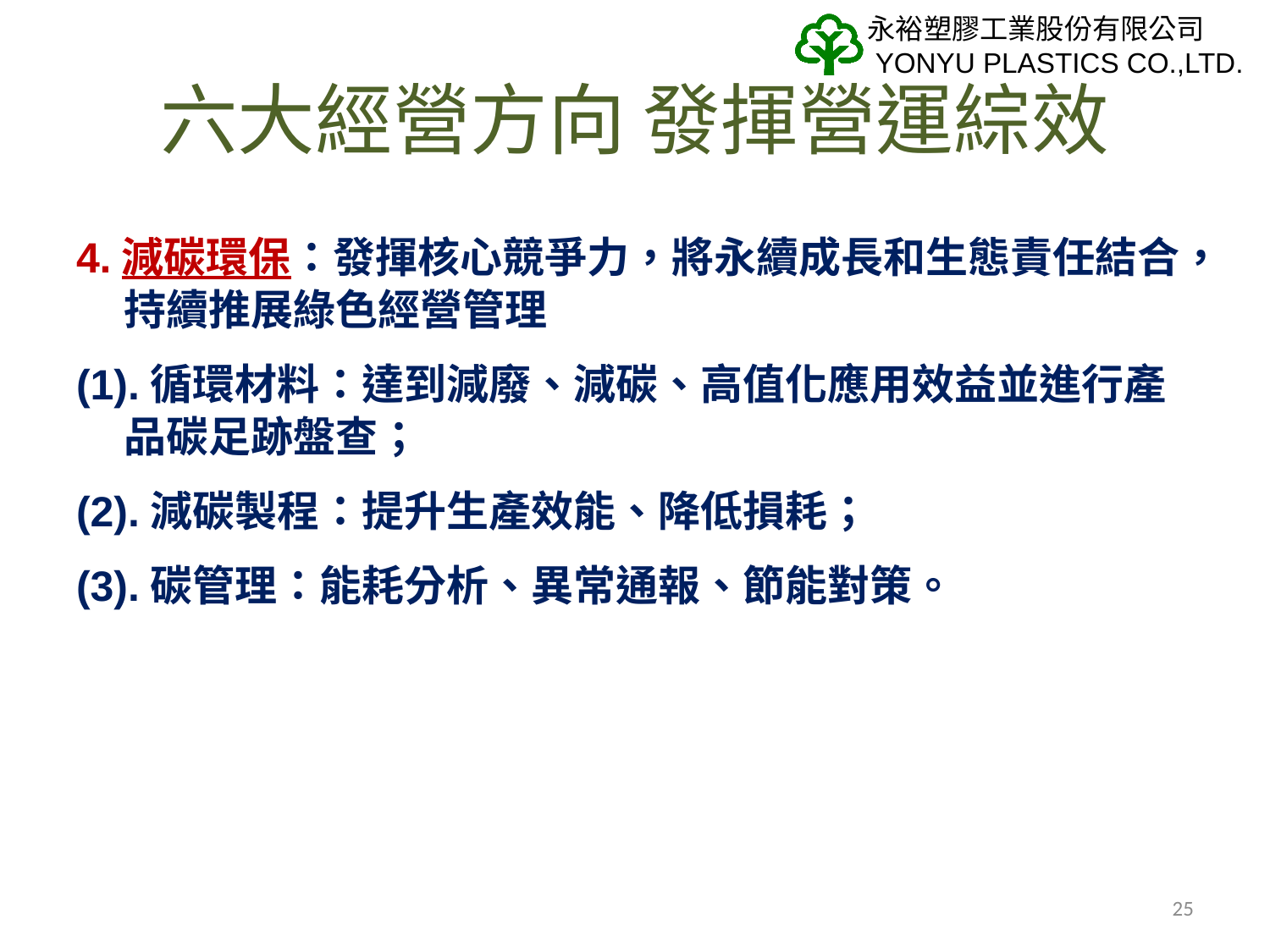

# 六大經營方向 發揮營運綜效
4.減碳環保：發揮核心競爭力，將永續成長和生態責任結合，持續推展綠色經營管理
(1).循環材料：達到減廢、減碳、高值化應用效益並進行產品碳足跡盤查；
(2).減碳製程：提升生產效能、降低損耗；
(3).碳管理：能耗分析、異常通報、節能對策。
25